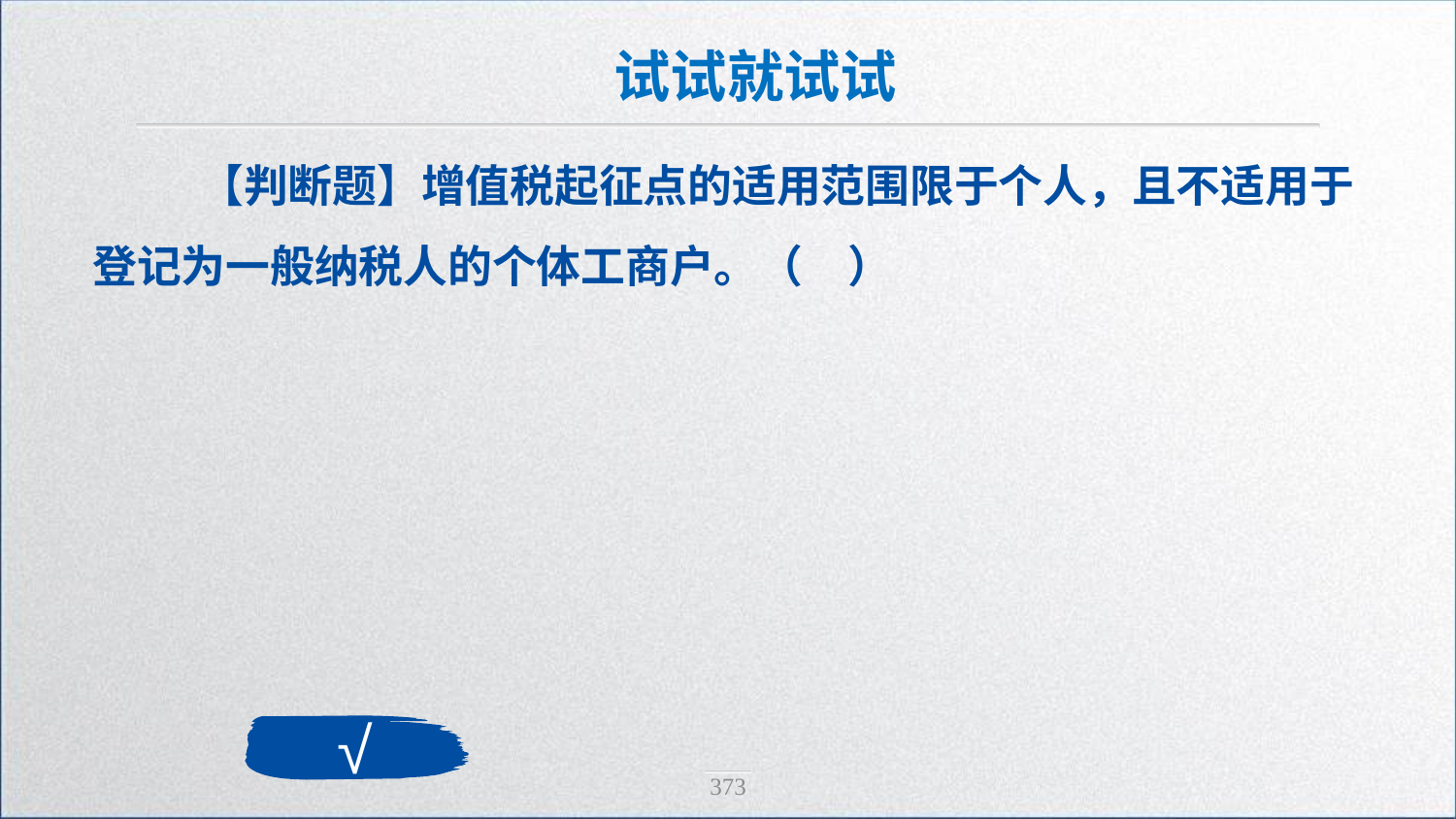

试试就试试
 【判断题】增值税起征点的适用范围限于个人，且不适用于登记为一般纳税人的个体工商户。（　）

√

373